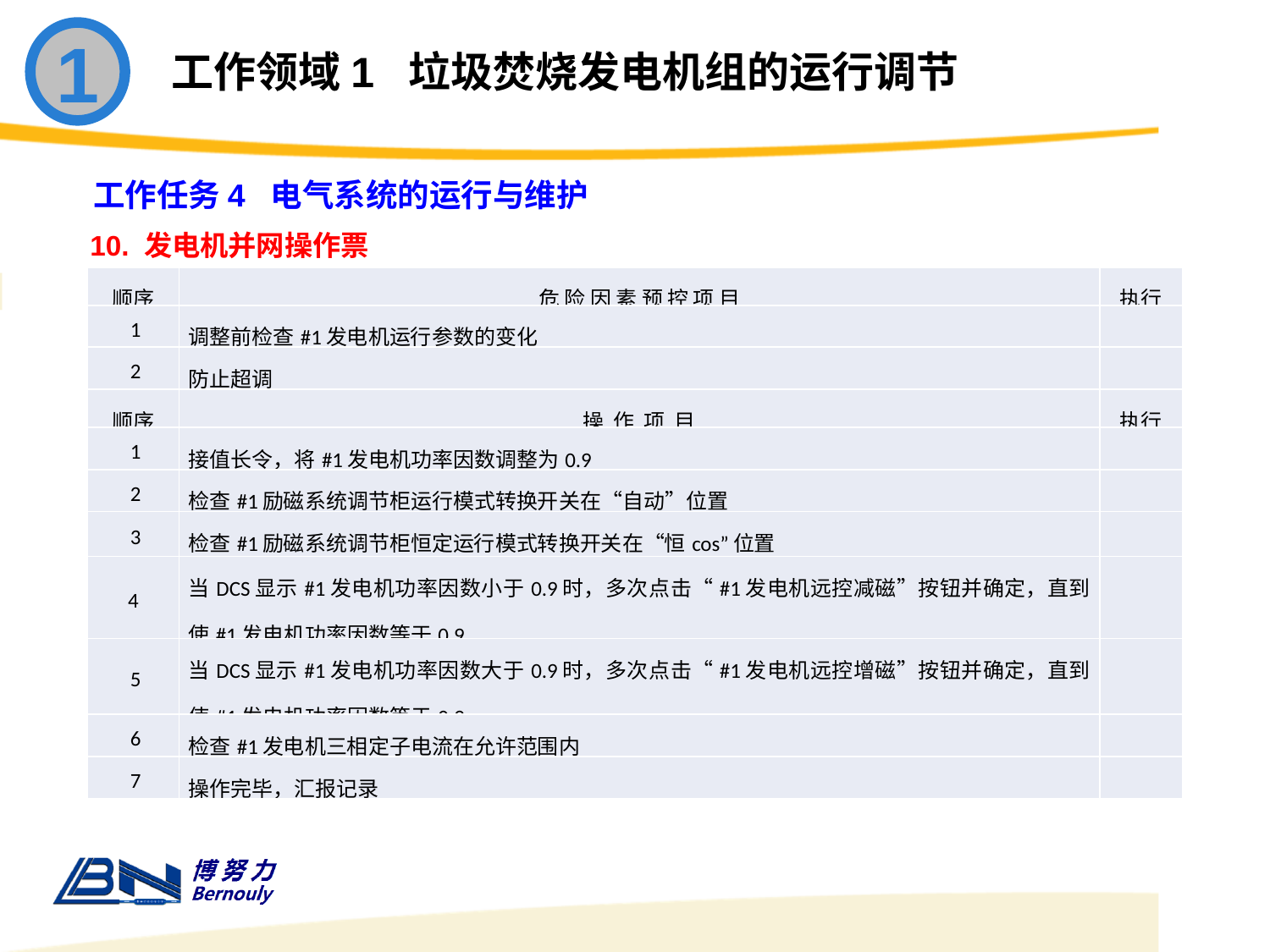

1
工作领域1  垃圾焚烧发电机组的运行调节
工作任务4  电气系统的运行与维护
10. 发电机并网操作票

| 顺序 | 危 险 因 素 预 控 项 目 | 执行 |
| --- | --- | --- |
| 1 | 调整前检查#1发电机运行参数的变化 |  |
| 2 | 防止超调 |  |
| 顺序 | 操 作 项 目 | 执行 |
| 1 | 接值长令，将#1发电机功率因数调整为0.9 |  |
| 2 | 检查#1励磁系统调节柜运行模式转换开关在“自动”位置 |  |
| 3 | 检查#1励磁系统调节柜恒定运行模式转换开关在“恒cos”位置 |  |
| 4 | 当DCS显示#1发电机功率因数小于0.9时，多次点击“#1发电机远控减磁”按钮并确定，直到使#1发电机功率因数等于0.9 |  |
| 5 | 当DCS显示#1发电机功率因数大于0.9时，多次点击“#1发电机远控增磁”按钮并确定，直到使#1发电机功率因数等于0.9 |  |
| 6 | 检查#1发电机三相定子电流在允许范围内 |  |
| 7 | 操作完毕，汇报记录 |  |